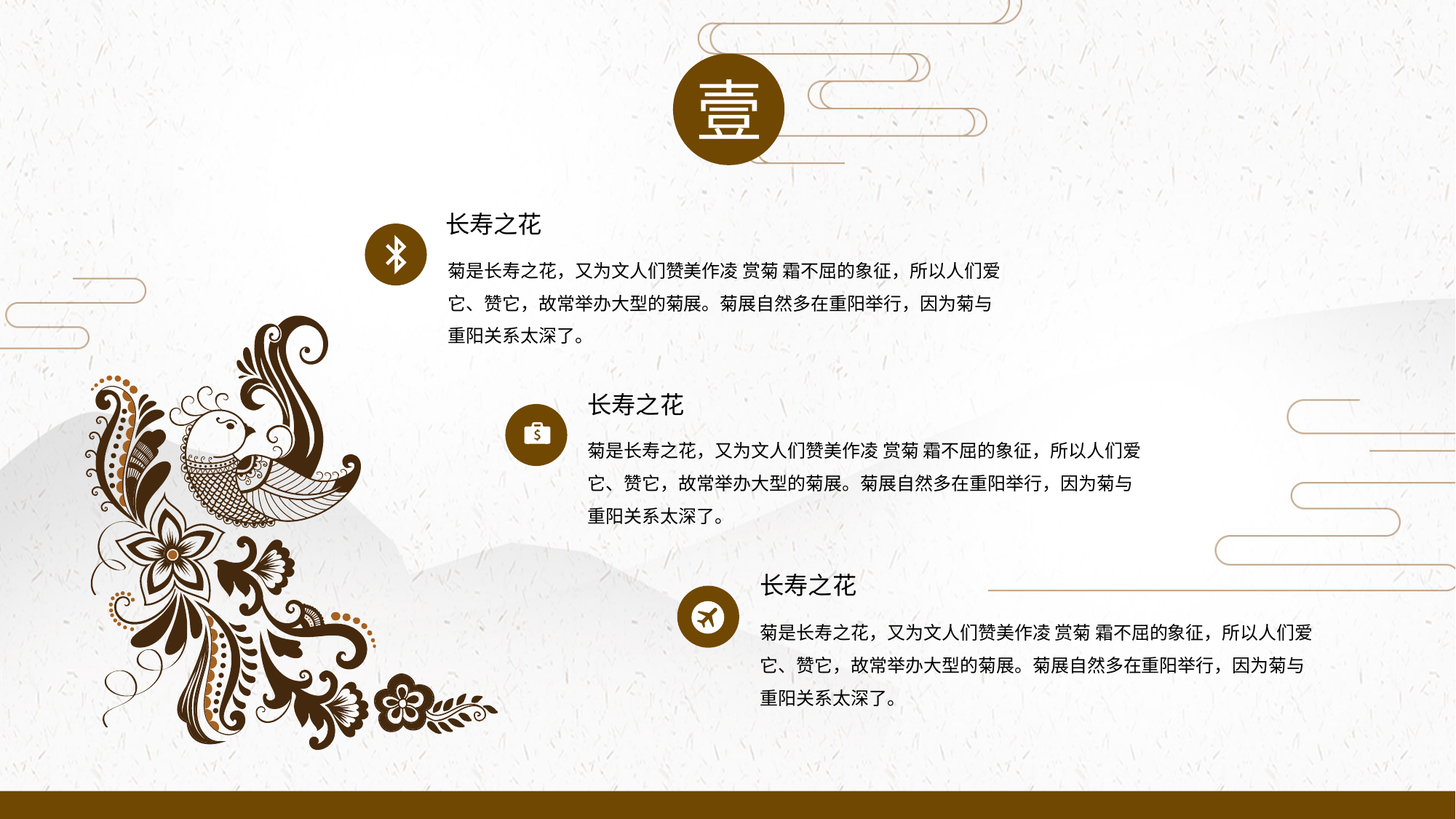

壹
长寿之花
菊是长寿之花，又为文人们赞美作凌 赏菊 霜不屈的象征，所以人们爱它、赞它，故常举办大型的菊展。菊展自然多在重阳举行，因为菊与重阳关系太深了。

长寿之花
菊是长寿之花，又为文人们赞美作凌 赏菊 霜不屈的象征，所以人们爱它、赞它，故常举办大型的菊展。菊展自然多在重阳举行，因为菊与重阳关系太深了。

长寿之花
菊是长寿之花，又为文人们赞美作凌 赏菊 霜不屈的象征，所以人们爱它、赞它，故常举办大型的菊展。菊展自然多在重阳举行，因为菊与重阳关系太深了。